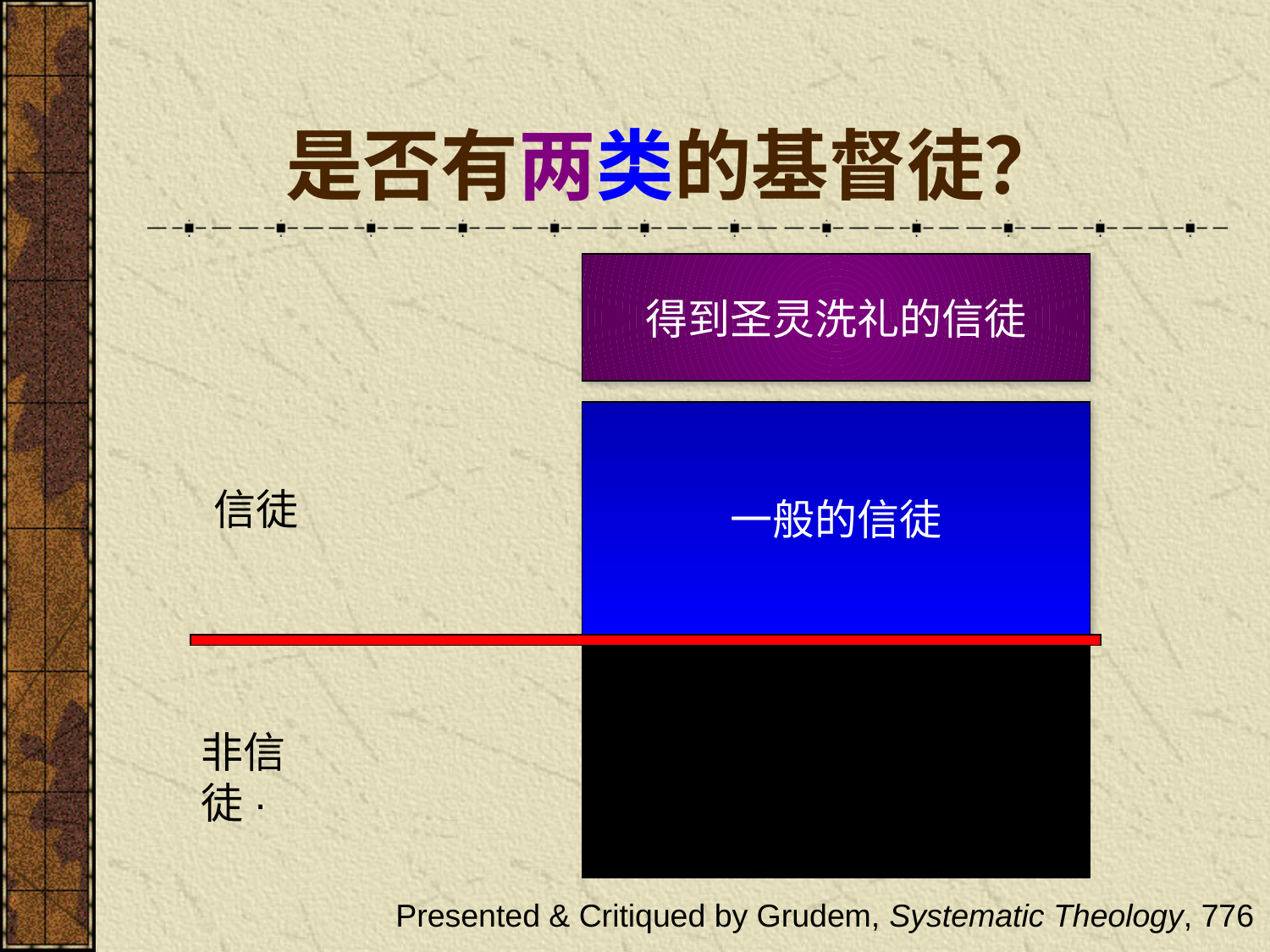

# 是否有两类的基督徒？
得到圣灵洗礼的信徒
一般的信徒
信徒

非信徒·
Presented & Critiqued by Grudem, Systematic Theology, 776